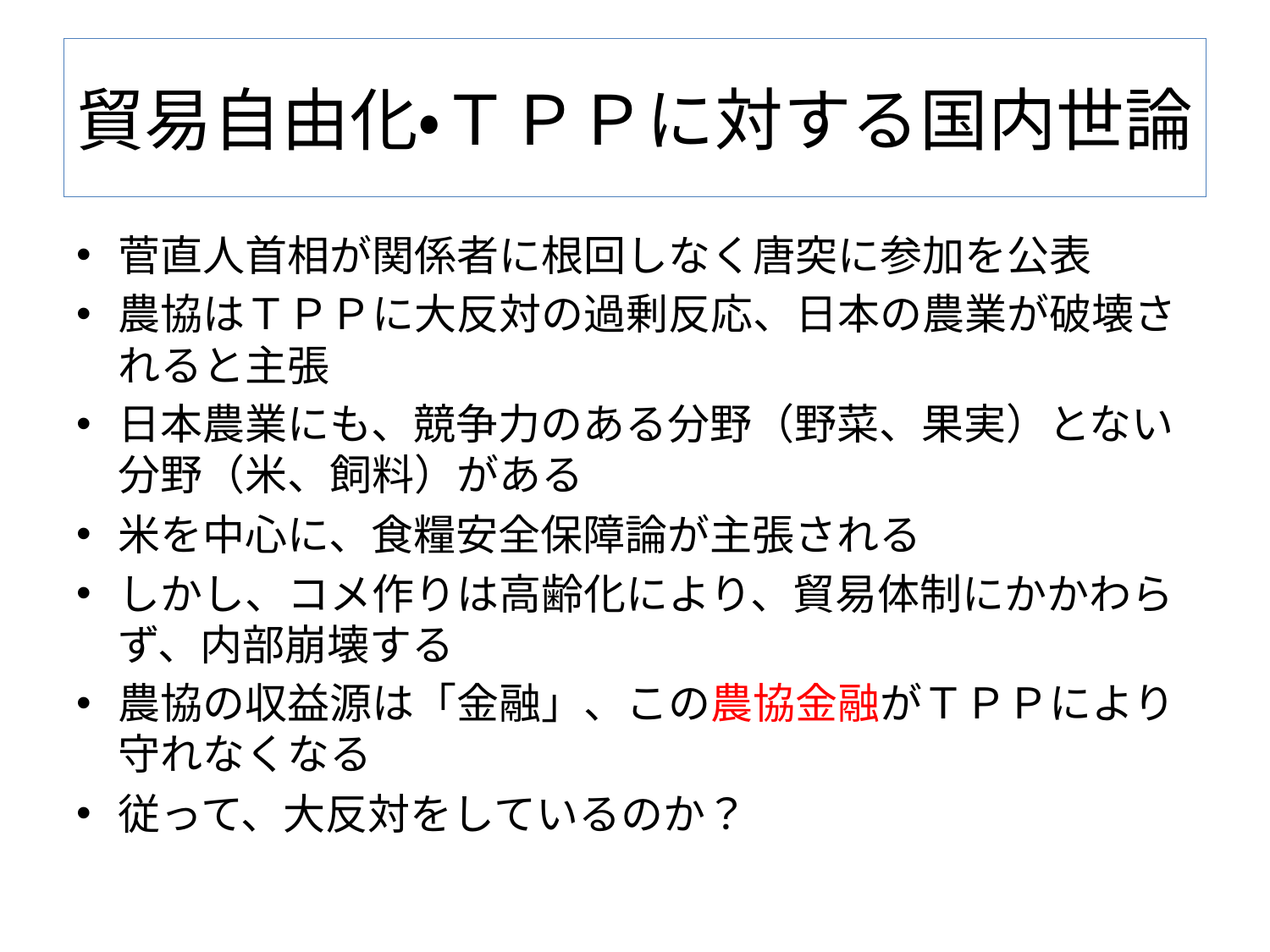

# 貿易自由化・ＴＰＰに対する国内世論
菅直人首相が関係者に根回しなく唐突に参加を公表
農協はＴＰＰに大反対の過剰反応、日本の農業が破壊されると主張
日本農業にも、競争力のある分野（野菜、果実）とない分野（米、飼料）がある
米を中心に、食糧安全保障論が主張される
しかし、コメ作りは高齢化により、貿易体制にかかわらず、内部崩壊する
農協の収益源は「金融」、この農協金融がＴＰＰにより守れなくなる
従って、大反対をしているのか？